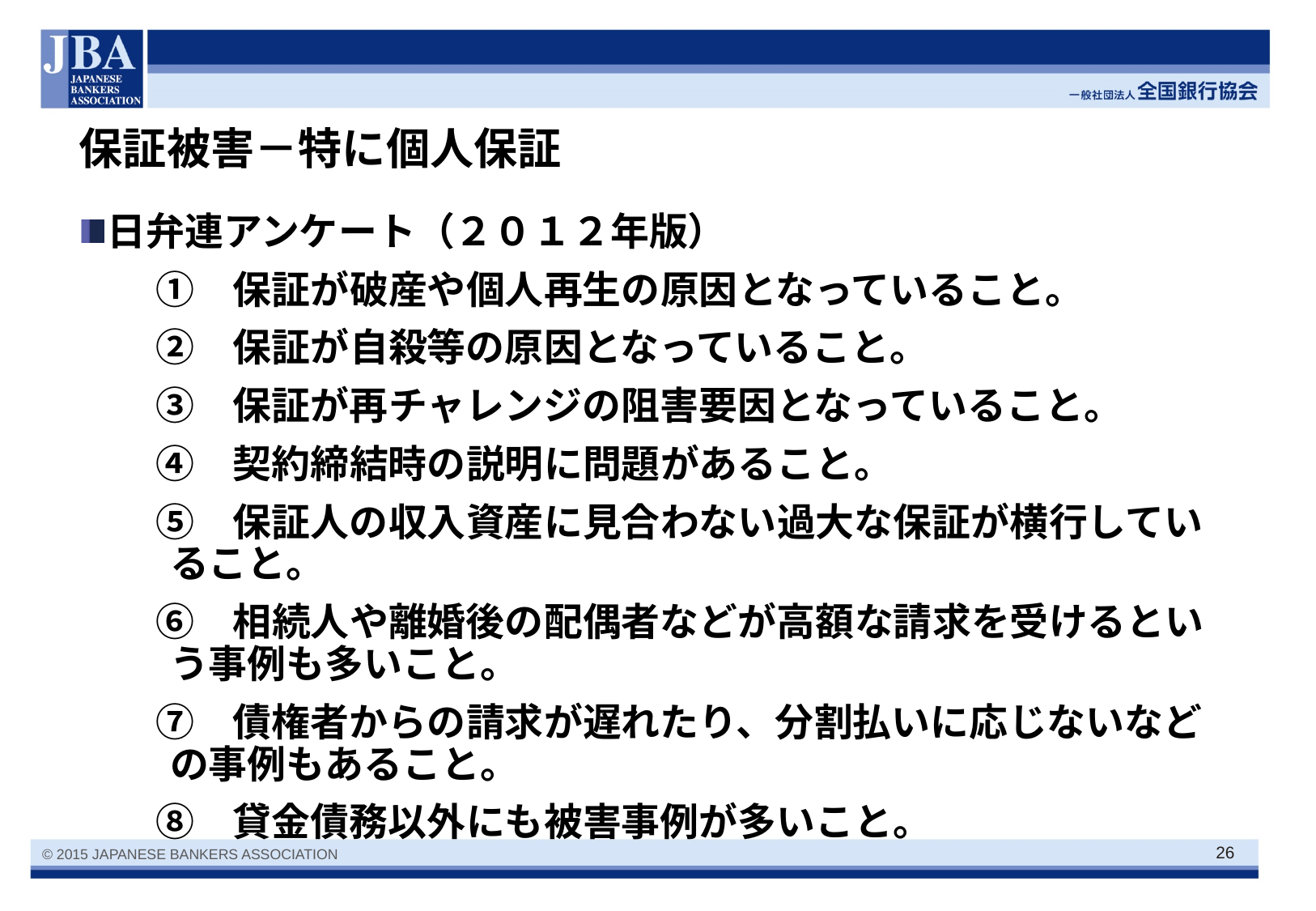

# 保証被害－特に個人保証
日弁連アンケート（２０１２年版）
　　①　保証が破産や個人再生の原因となっていること。
　　②　保証が自殺等の原因となっていること。
　　③　保証が再チャレンジの阻害要因となっていること。
　　④　契約締結時の説明に問題があること。
　　⑤　保証人の収入資産に見合わない過大な保証が横行していること。
　　⑥　相続人や離婚後の配偶者などが高額な請求を受けるという事例も多いこと。
　　⑦　債権者からの請求が遅れたり、分割払いに応じないなどの事例もあること。
　　⑧　貸金債務以外にも被害事例が多いこと。